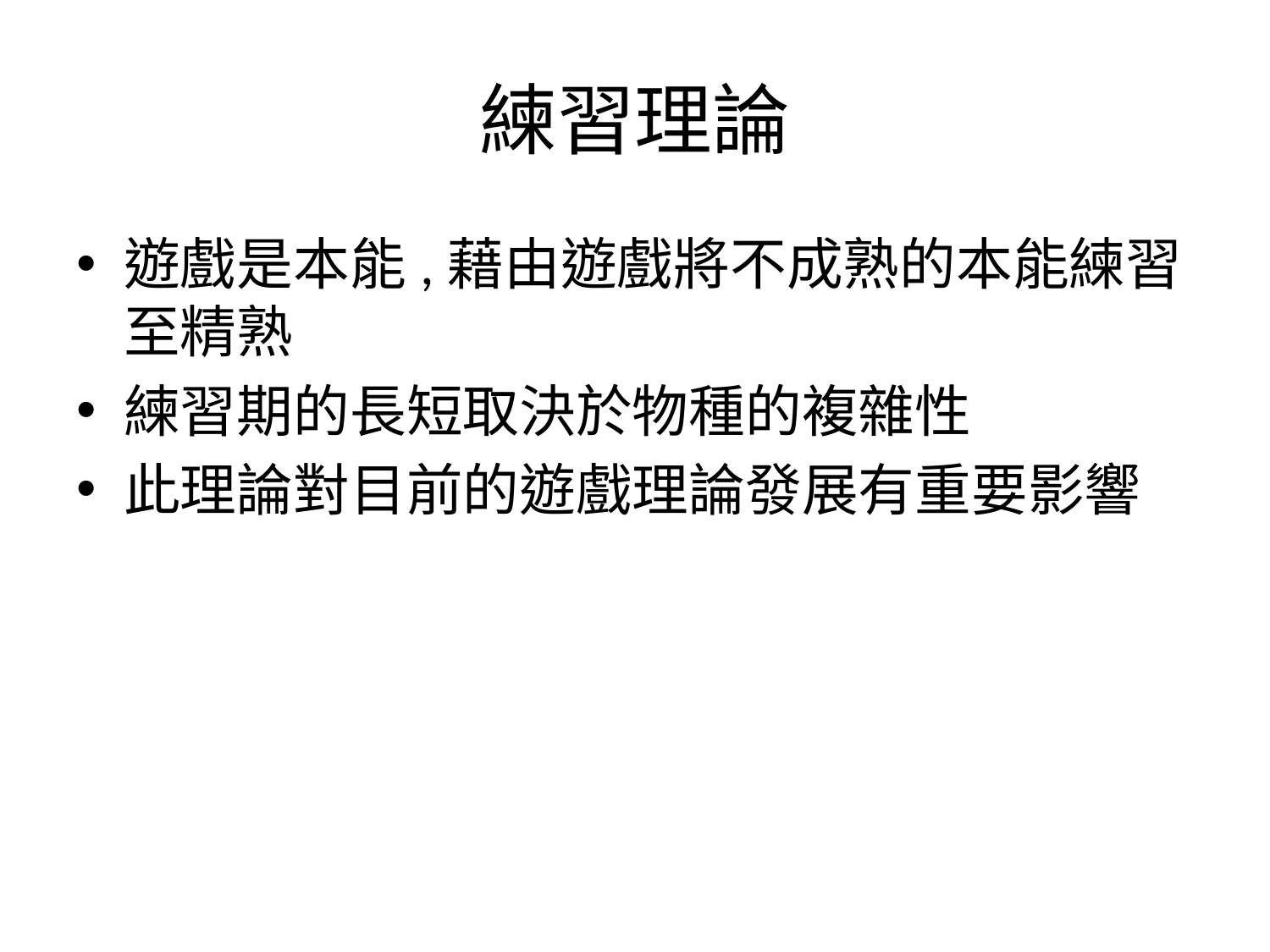

# 練習理論
遊戲是本能,藉由遊戲將不成熟的本能練習至精熟
練習期的長短取決於物種的複雜性
此理論對目前的遊戲理論發展有重要影響